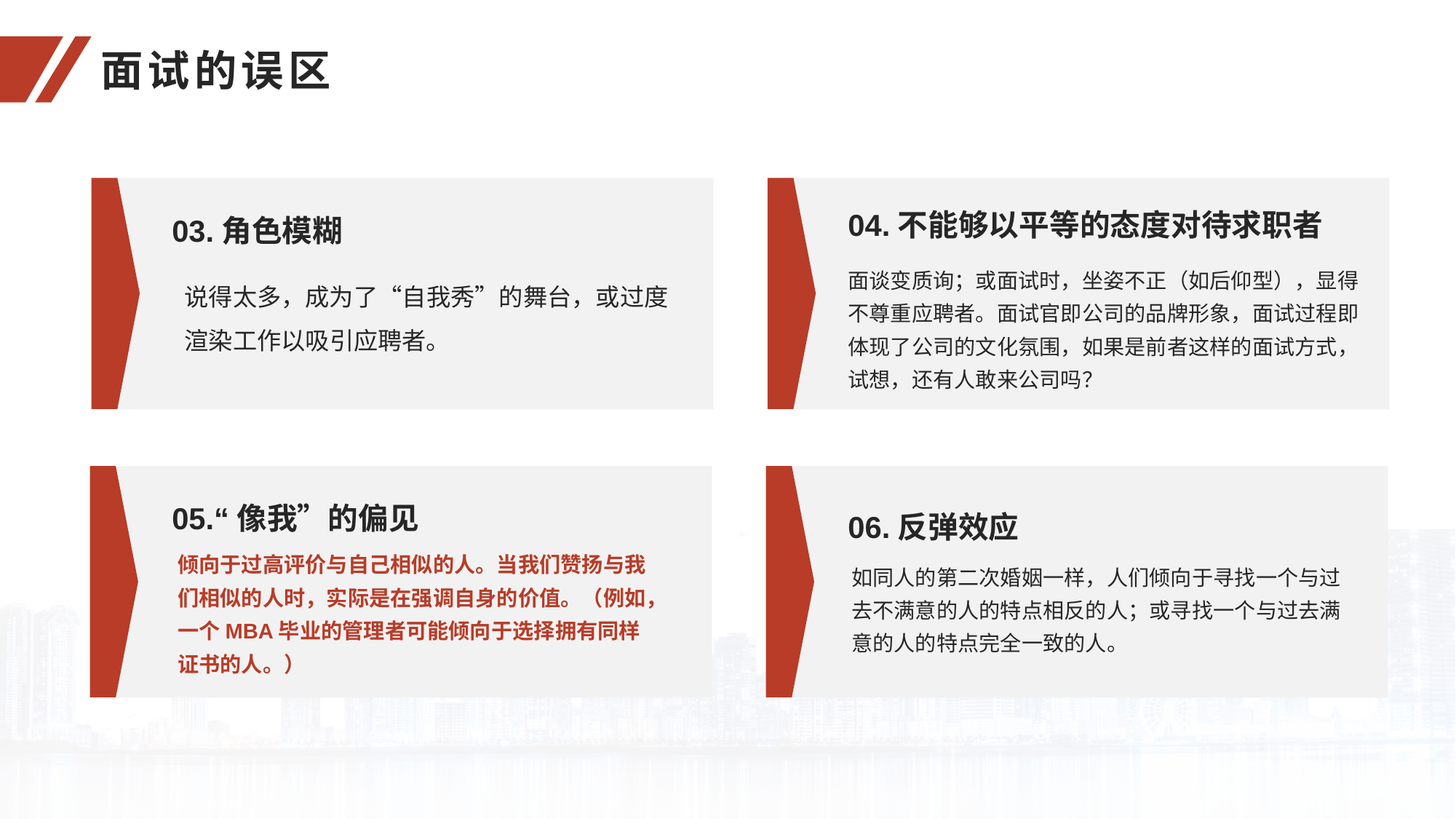

面试的误区

03.角色模糊
说得太多，成为了“自我秀”的舞台，或过度渲染工作以吸引应聘者。

04.不能够以平等的态度对待求职者
面谈变质询；或面试时，坐姿不正（如后仰型），显得不尊重应聘者。面试官即公司的品牌形象，面试过程即体现了公司的文化氛围，如果是前者这样的面试方式，试想，还有人敢来公司吗？

05.“像我”的偏见
倾向于过高评价与自己相似的人。当我们赞扬与我们相似的人时，实际是在强调自身的价值。（例如，一个MBA毕业的管理者可能倾向于选择拥有同样证书的人。）

06.反弹效应
如同人的第二次婚姻一样，人们倾向于寻找一个与过去不满意的人的特点相反的人；或寻找一个与过去满意的人的特点完全一致的人。